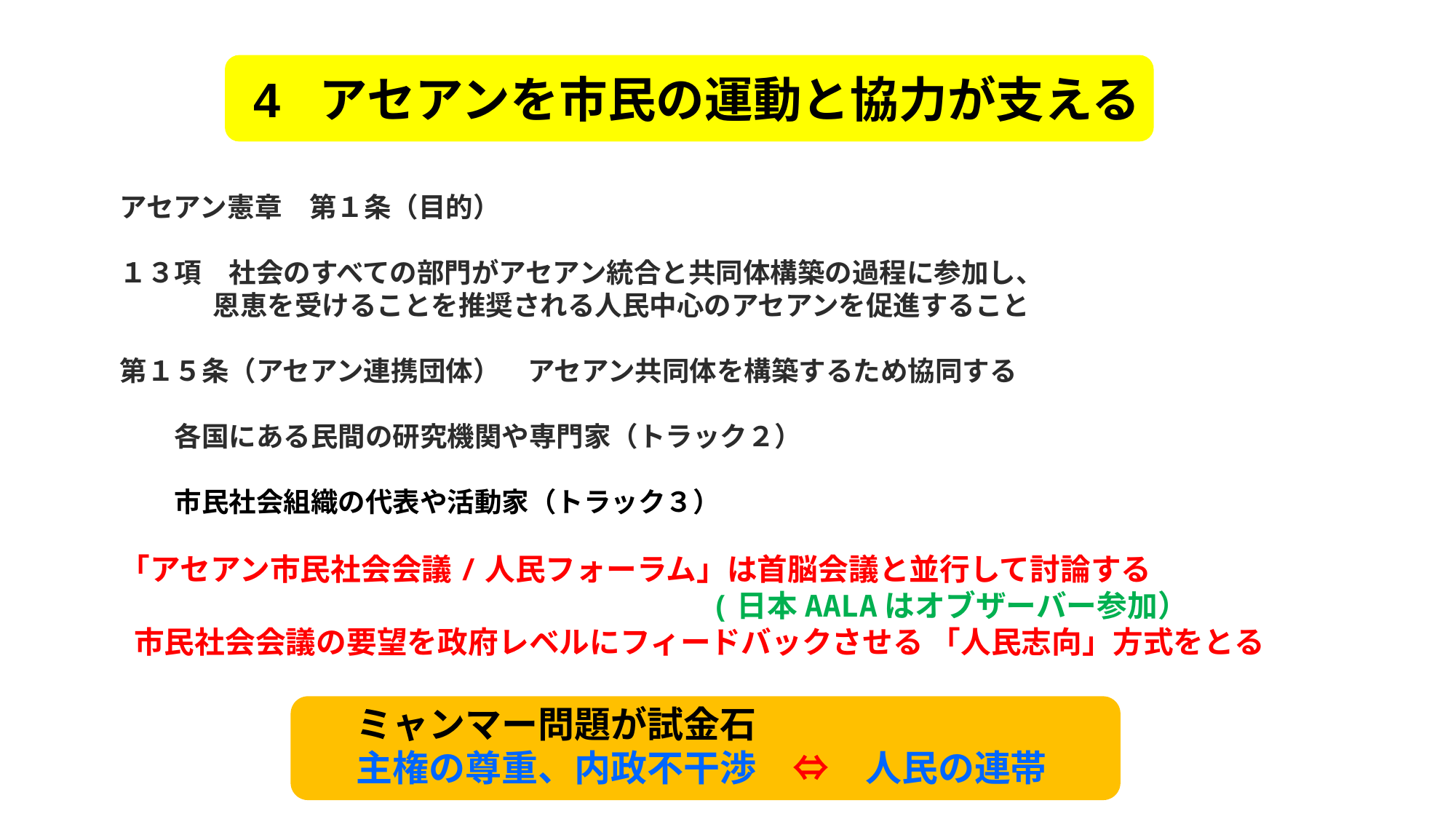

4  アセアンを市民の運動と協力が支える
アセアン憲章　第１条（目的）

１３項　社会のすべての部門がアセアン統合と共同体構築の過程に参加し、
              恩恵を受けることを推奨される人民中心のアセアンを促進すること

第１５条（アセアン連携団体）　アセアン共同体を構築するため協同する

　　各国にある民間の研究機関や専門家（トラック２）

　　市民社会組織の代表や活動家（トラック３）

「アセアン市民社会会議/人民フォーラム」は首脳会議と並行して討論する
　　　　　　　　　　　　　　　　　　　 (日本AALAはオブザーバー参加）
 市民社会会議の要望を政府レベルにフィードバックさせる 「人民志向」方式をとる

ミャンマー問題が試金石
主権の尊重、内政不干渉　⇔　人民の連帯